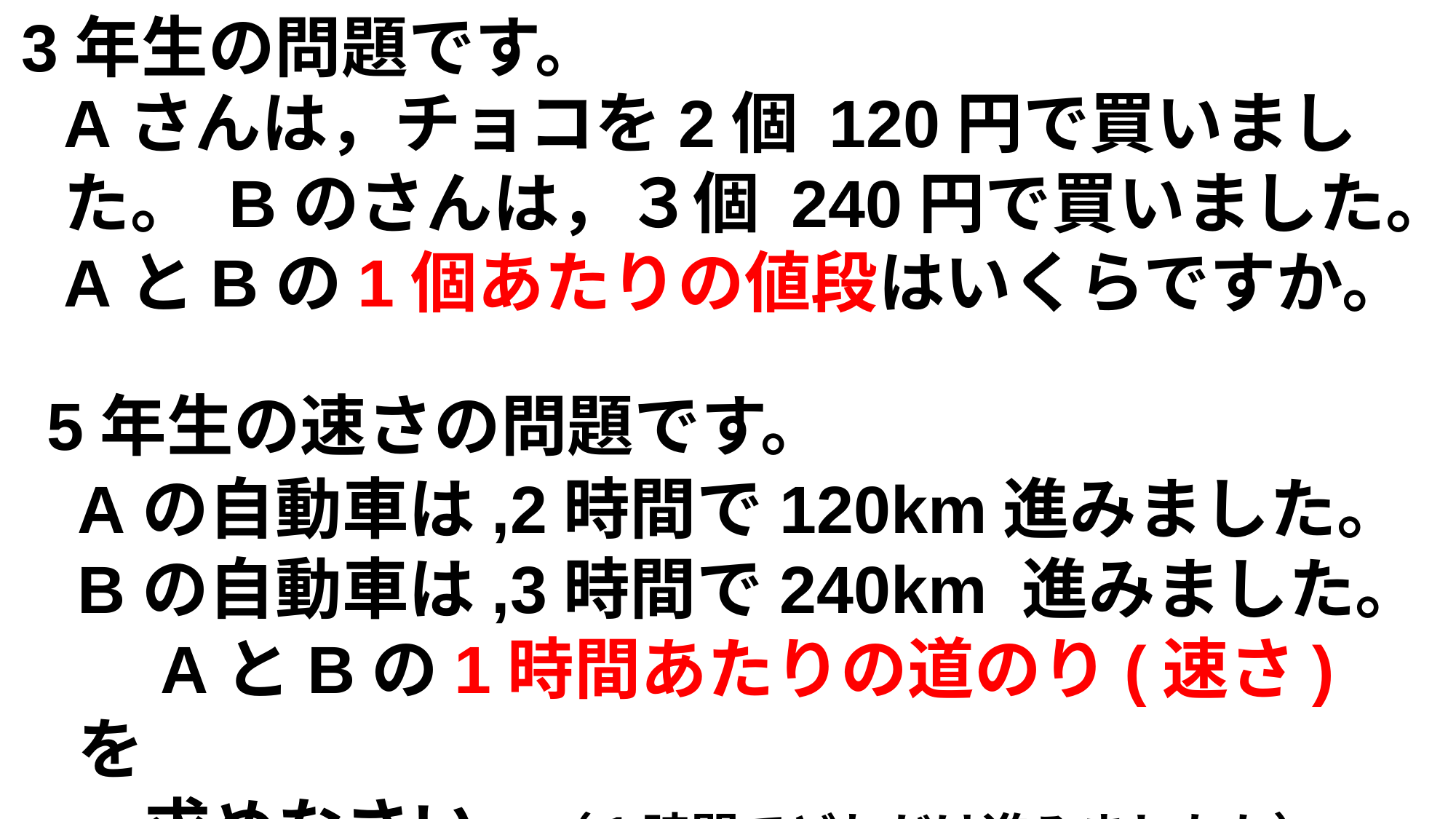

3年生の問題です。
Aさんは，チョコを2個 120円で買いました。 Bのさんは，３個 240円で買いました。
AとBの1個あたりの値段はいくらですか。
5年生の速さの問題です。
Aの自動車は,2時間で120km進みました。
Bの自動車は,3時間で240km 進みました。
　AとBの1時間あたりの道のり(速さ)を
　求めなさい。（１時間でどれだけ進みましたか）